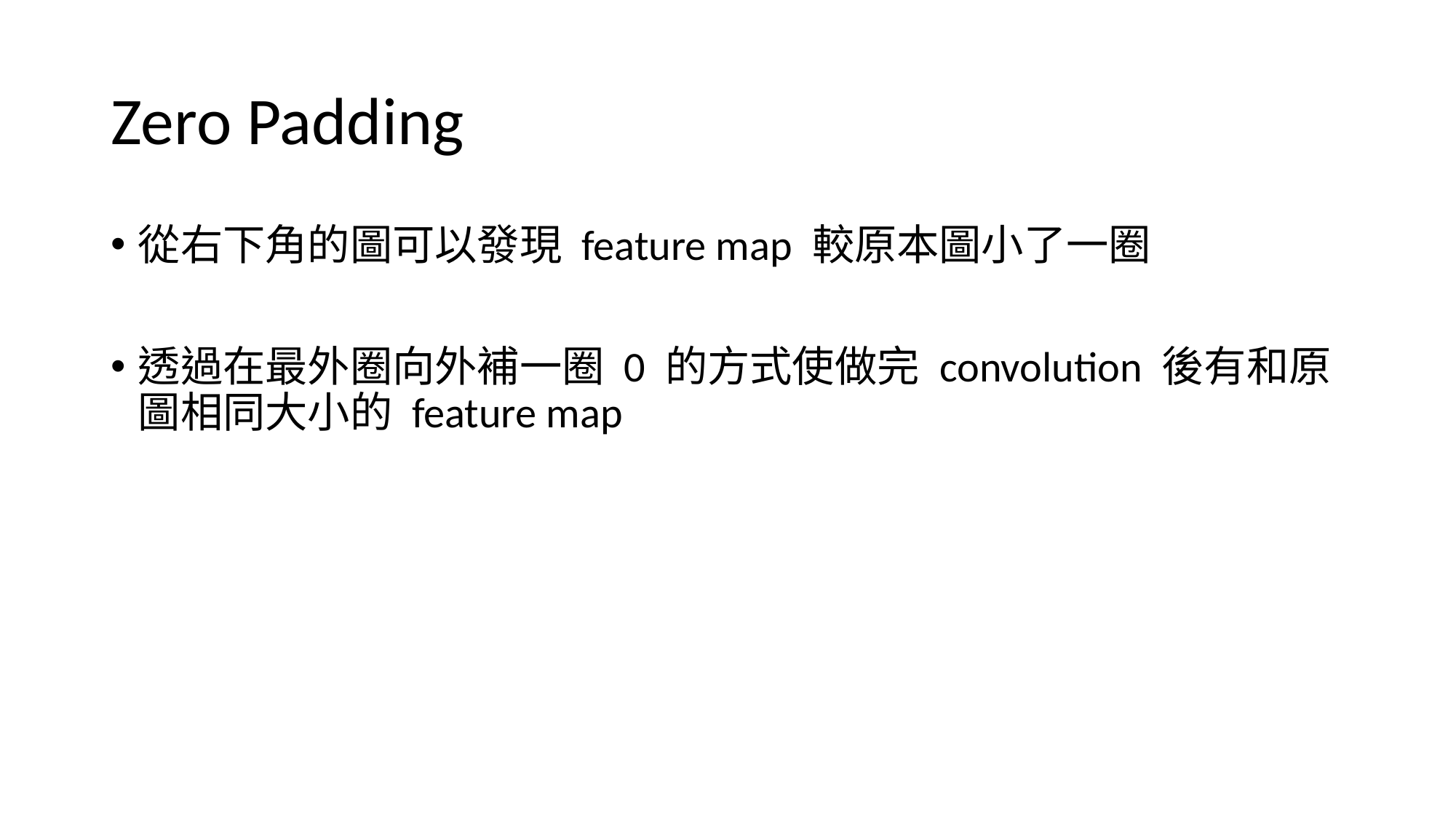

# Zero Padding
從右下角的圖可以發現 feature map 較原本圖小了一圈

透過在最外圈向外補一圈 0 的方式使做完 convolution 後有和原圖相同大小的 feature map